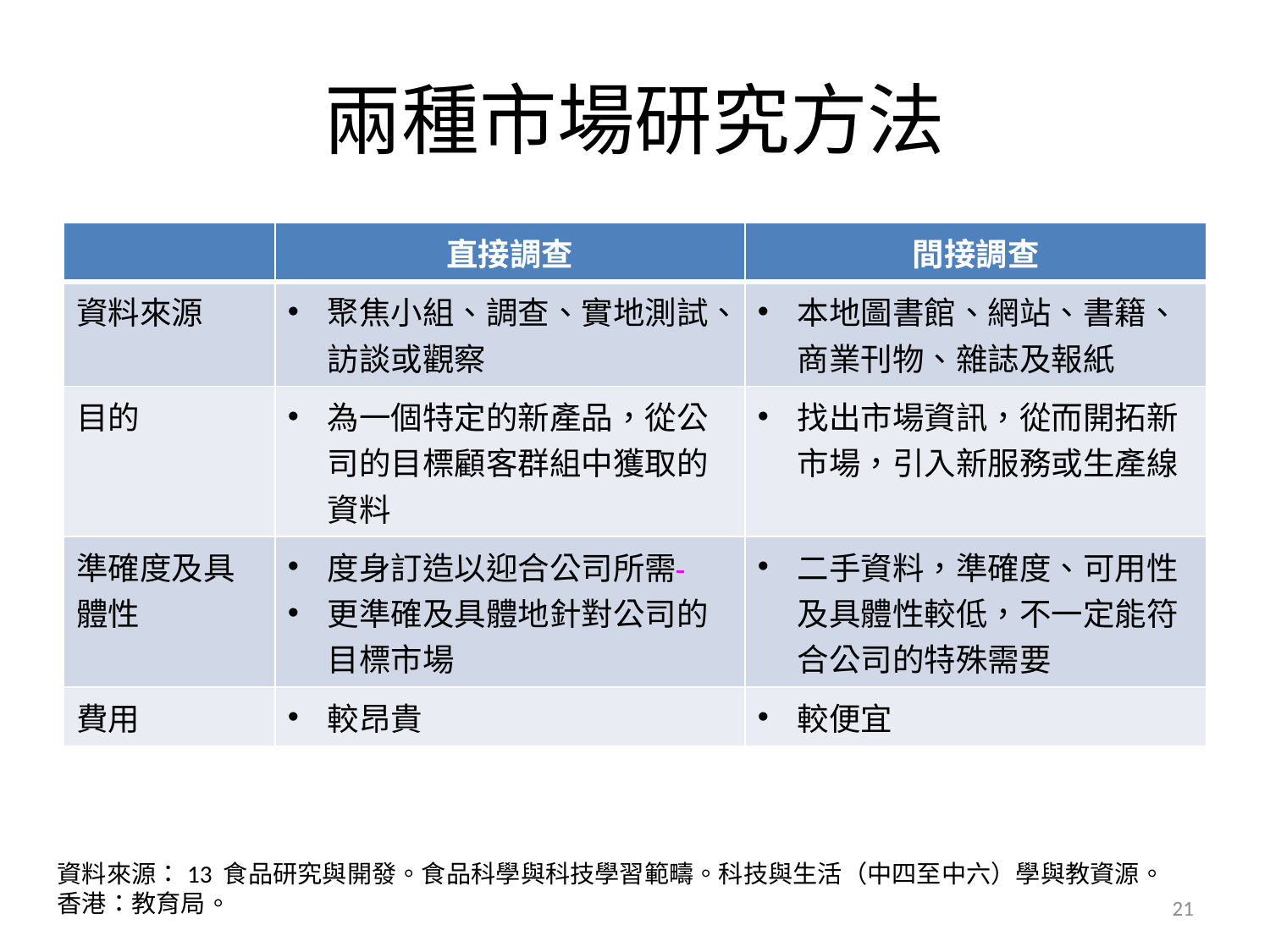

# 兩種市場研究方法
|  | 直接調查 | 間接調查 |
| --- | --- | --- |
| 資料來源 | 聚焦小組、調查、實地測試、訪談或觀察 | 本地圖書館、網站、書籍、商業刊物、雜誌及報紙 |
| 目的 | 為一個特定的新產品，從公司的目標顧客群組中獲取的資料 | 找出市場資訊，從而開拓新市場，引入新服務或生產線 |
| 準確度及具體性 | 度身訂造以迎合公司所需 更準確及具體地針對公司的目標市場 | 二手資料，準確度、可用性及具體性較低，不一定能符合公司的特殊需要 |
| 費用 | 較昂貴 | 較便宜 |
資料來源：13 食品研究與開發。食品科學與科技學習範疇。科技與生活（中四至中六）學與教資源。香港：教育局。
21